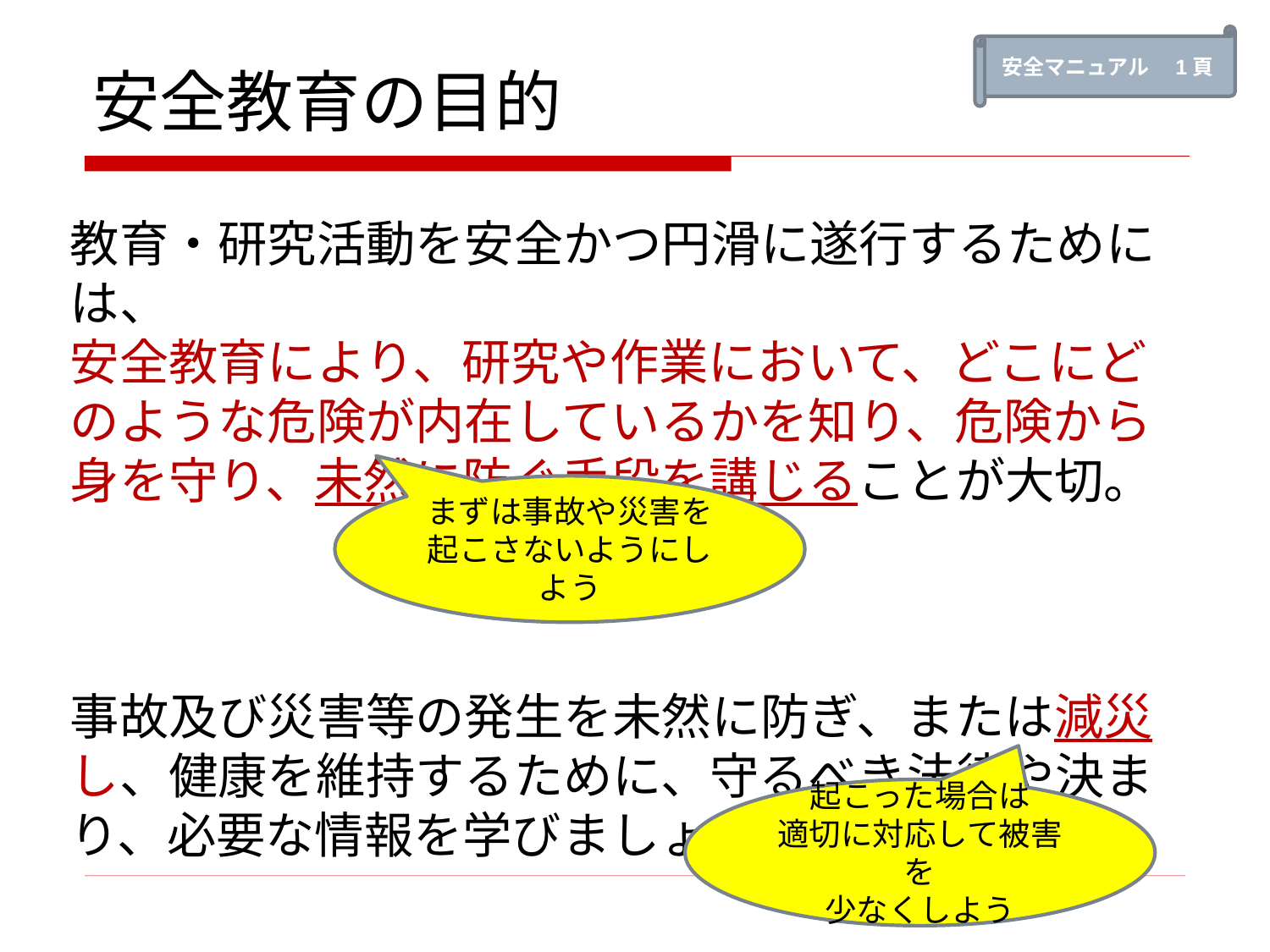

安全マニュアル　1頁
# 安全教育の目的
教育・研究活動を安全かつ円滑に遂行するためには、
安全教育により、研究や作業において、どこにどのような危険が内在しているかを知り、危険から身を守り、未然に防ぐ手段を講じることが大切。

事故及び災害等の発生を未然に防ぎ、または減災し、健康を維持するために、守るべき法律や決まり、必要な情報を学びましょう！
まずは事故や災害を
起こさないようにしよう
起こった場合は
適切に対応して被害を
少なくしよう